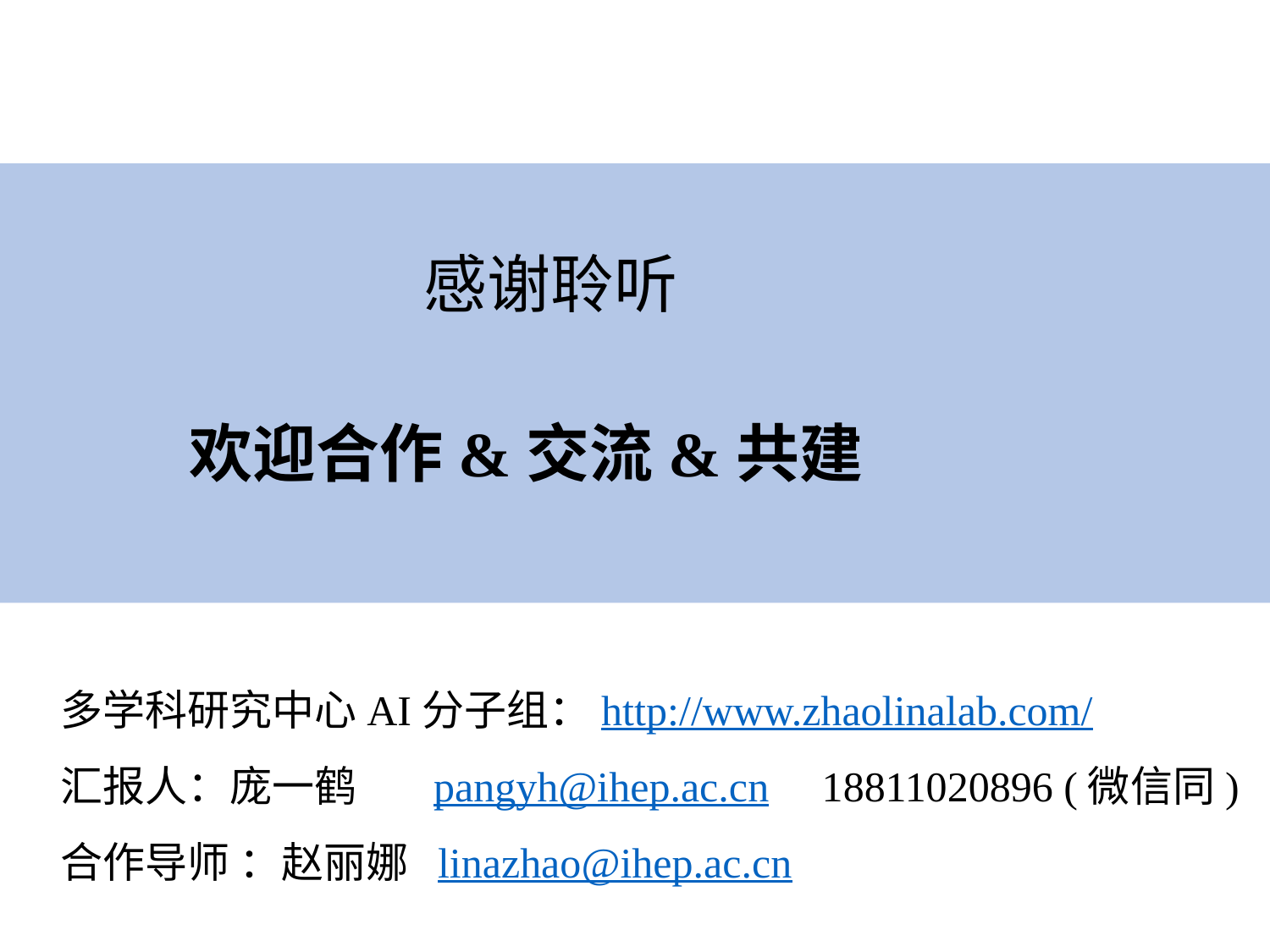

感谢聆听
欢迎合作&交流&共建
多学科研究中心AI分子组：http://www.zhaolinalab.com/
汇报人：庞一鹤       pangyh@ihep.ac.cn     18811020896 (微信同)
合作导师 ：赵丽娜  linazhao@ihep.ac.cn